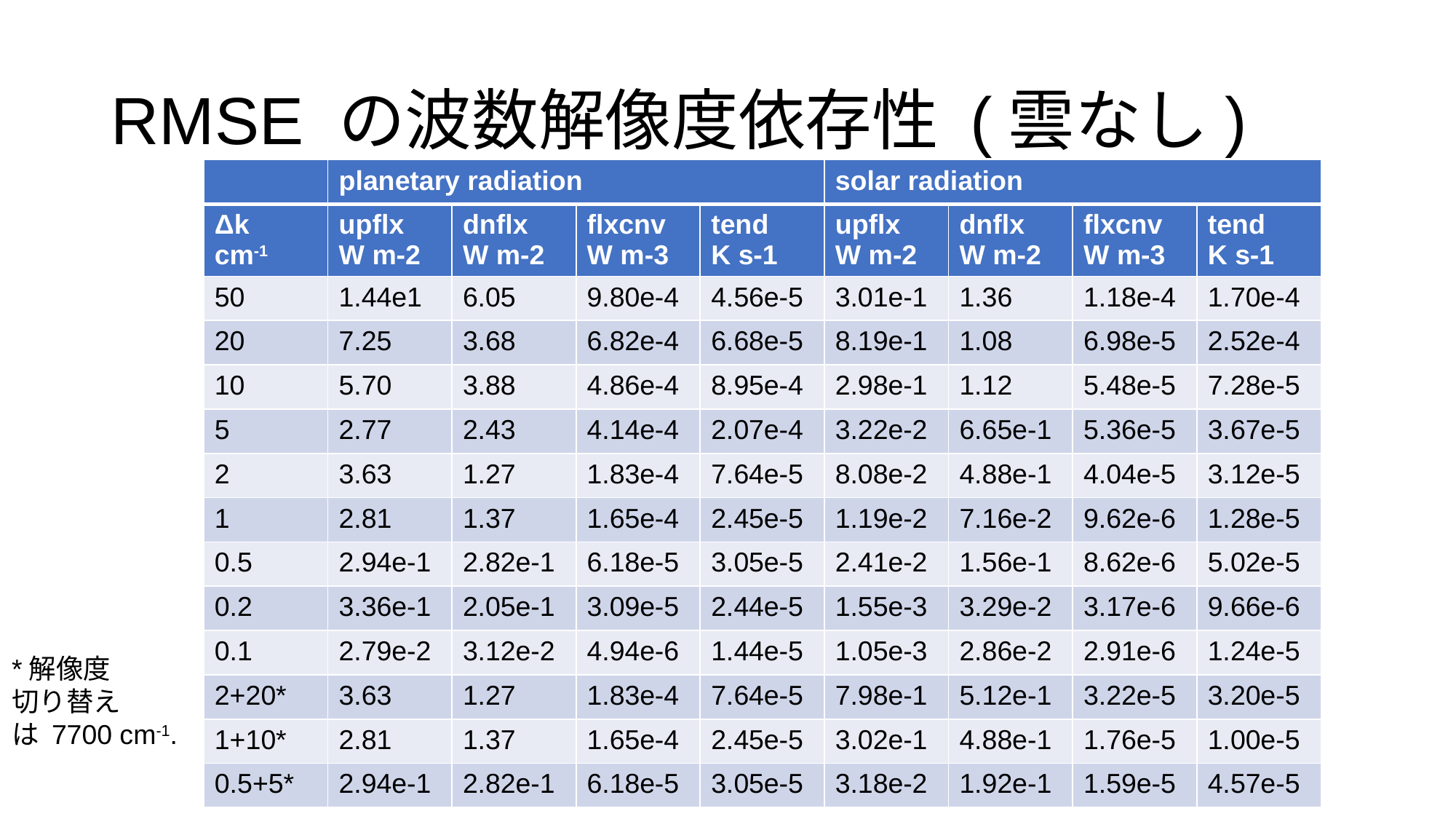

# RMSE の波数解像度依存性 (雲なし)
|  | planetary radiation |  |  |  | solar radiation |  |  |  |
| --- | --- | --- | --- | --- | --- | --- | --- | --- |
| Δk cm-1 | upflx W m-2 | dnflx W m-2 | flxcnv W m-3 | tend K s-1 | upflx W m-2 | dnflx W m-2 | flxcnv W m-3 | tend K s-1 |
| 50 | 1.44e1 | 6.05 | 9.80e-4 | 4.56e-5 | 3.01e-1 | 1.36 | 1.18e-4 | 1.70e-4 |
| 20 | 7.25 | 3.68 | 6.82e-4 | 6.68e-5 | 8.19e-1 | 1.08 | 6.98e-5 | 2.52e-4 |
| 10 | 5.70 | 3.88 | 4.86e-4 | 8.95e-4 | 2.98e-1 | 1.12 | 5.48e-5 | 7.28e-5 |
| 5 | 2.77 | 2.43 | 4.14e-4 | 2.07e-4 | 3.22e-2 | 6.65e-1 | 5.36e-5 | 3.67e-5 |
| 2 | 3.63 | 1.27 | 1.83e-4 | 7.64e-5 | 8.08e-2 | 4.88e-1 | 4.04e-5 | 3.12e-5 |
| 1 | 2.81 | 1.37 | 1.65e-4 | 2.45e-5 | 1.19e-2 | 7.16e-2 | 9.62e-6 | 1.28e-5 |
| 0.5 | 2.94e-1 | 2.82e-1 | 6.18e-5 | 3.05e-5 | 2.41e-2 | 1.56e-1 | 8.62e-6 | 5.02e-5 |
| 0.2 | 3.36e-1 | 2.05e-1 | 3.09e-5 | 2.44e-5 | 1.55e-3 | 3.29e-2 | 3.17e-6 | 9.66e-6 |
| 0.1 | 2.79e-2 | 3.12e-2 | 4.94e-6 | 1.44e-5 | 1.05e-3 | 2.86e-2 | 2.91e-6 | 1.24e-5 |
| 2+20\* | 3.63 | 1.27 | 1.83e-4 | 7.64e-5 | 7.98e-1 | 5.12e-1 | 3.22e-5 | 3.20e-5 |
| 1+10\* | 2.81 | 1.37 | 1.65e-4 | 2.45e-5 | 3.02e-1 | 4.88e-1 | 1.76e-5 | 1.00e-5 |
| 0.5+5\* | 2.94e-1 | 2.82e-1 | 6.18e-5 | 3.05e-5 | 3.18e-2 | 1.92e-1 | 1.59e-5 | 4.57e-5 |
*解像度
切り替え
は 7700 cm-1.